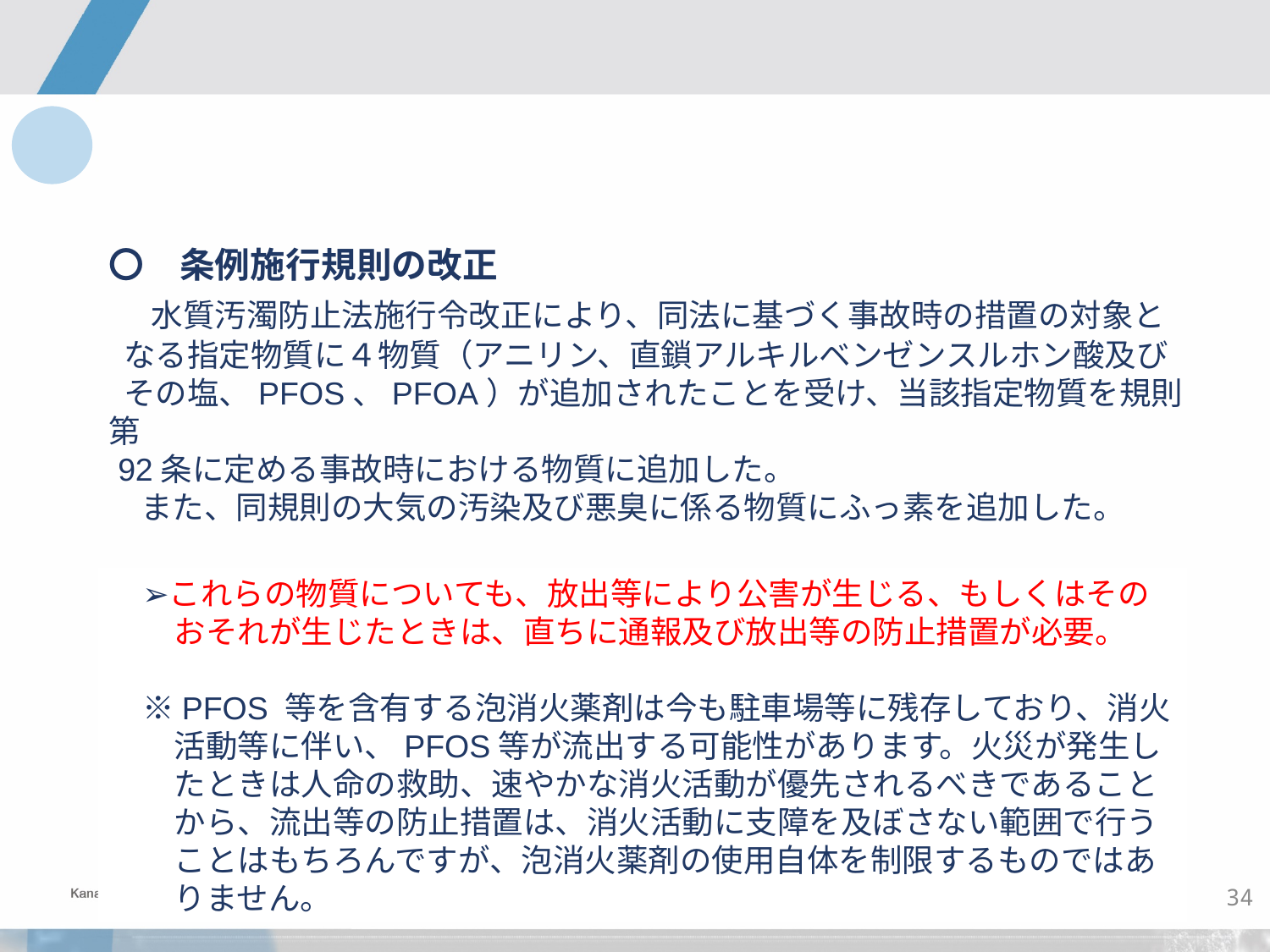

〇　条例施行規則の改正
　水質汚濁防止法施行令改正により、同法に基づく事故時の措置の対象と
 なる指定物質に４物質（アニリン、直鎖アルキルベンゼンスルホン酸及び
 その塩、PFOS、PFOA）が追加されたことを受け、当該指定物質を規則第
 92条に定める事故時における物質に追加した。
　また、同規則の大気の汚染及び悪臭に係る物質にふっ素を追加した。
　➢これらの物質についても、放出等により公害が生じる、もしくはその
　　おそれが生じたときは、直ちに通報及び放出等の防止措置が必要。

　※PFOS 等を含有する泡消火薬剤は今も駐車場等に残存しており、消火
　　活動等に伴い、PFOS等が流出する可能性があります。火災が発生し
　　たときは人命の救助、速やかな消火活動が優先されるべきであること
　　から、流出等の防止措置は、消火活動に支障を及ぼさない範囲で行う
　　ことはもちろんですが、泡消火薬剤の使用自体を制限するものではあ
　　りません。
34